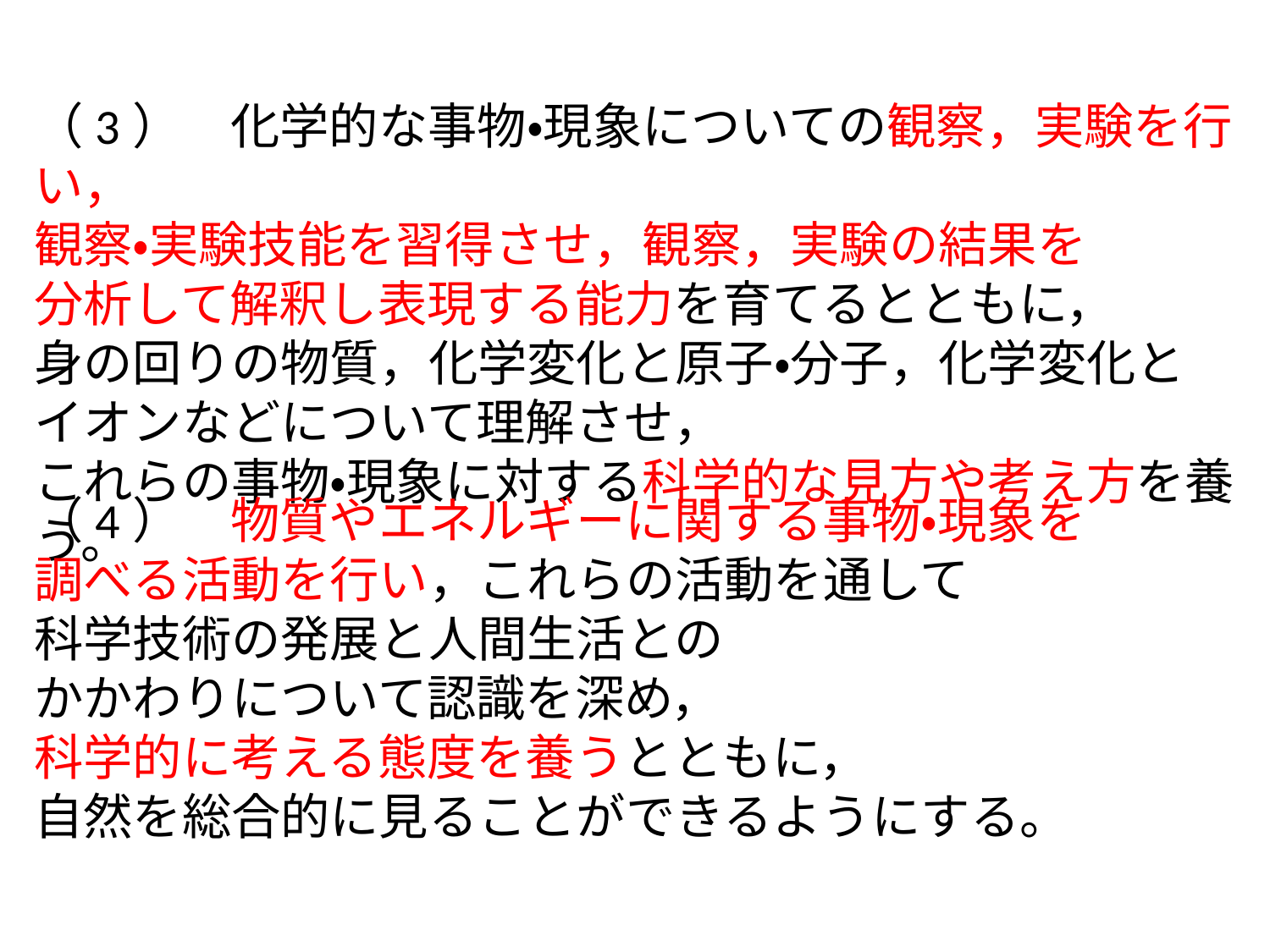

（3）　化学的な事物・現象についての観察，実験を行い，
観察・実験技能を習得させ，観察，実験の結果を
分析して解釈し表現する能力を育てるとともに，
身の回りの物質，化学変化と原子・分子，化学変化と
イオンなどについて理解させ，
これらの事物・現象に対する科学的な見方や考え方を養う。
（4）　物質やエネルギーに関する事物・現象を
調べる活動を行い，これらの活動を通して
科学技術の発展と人間生活との
かかわりについて認識を深め，
科学的に考える態度を養うとともに，
自然を総合的に見ることができるようにする。